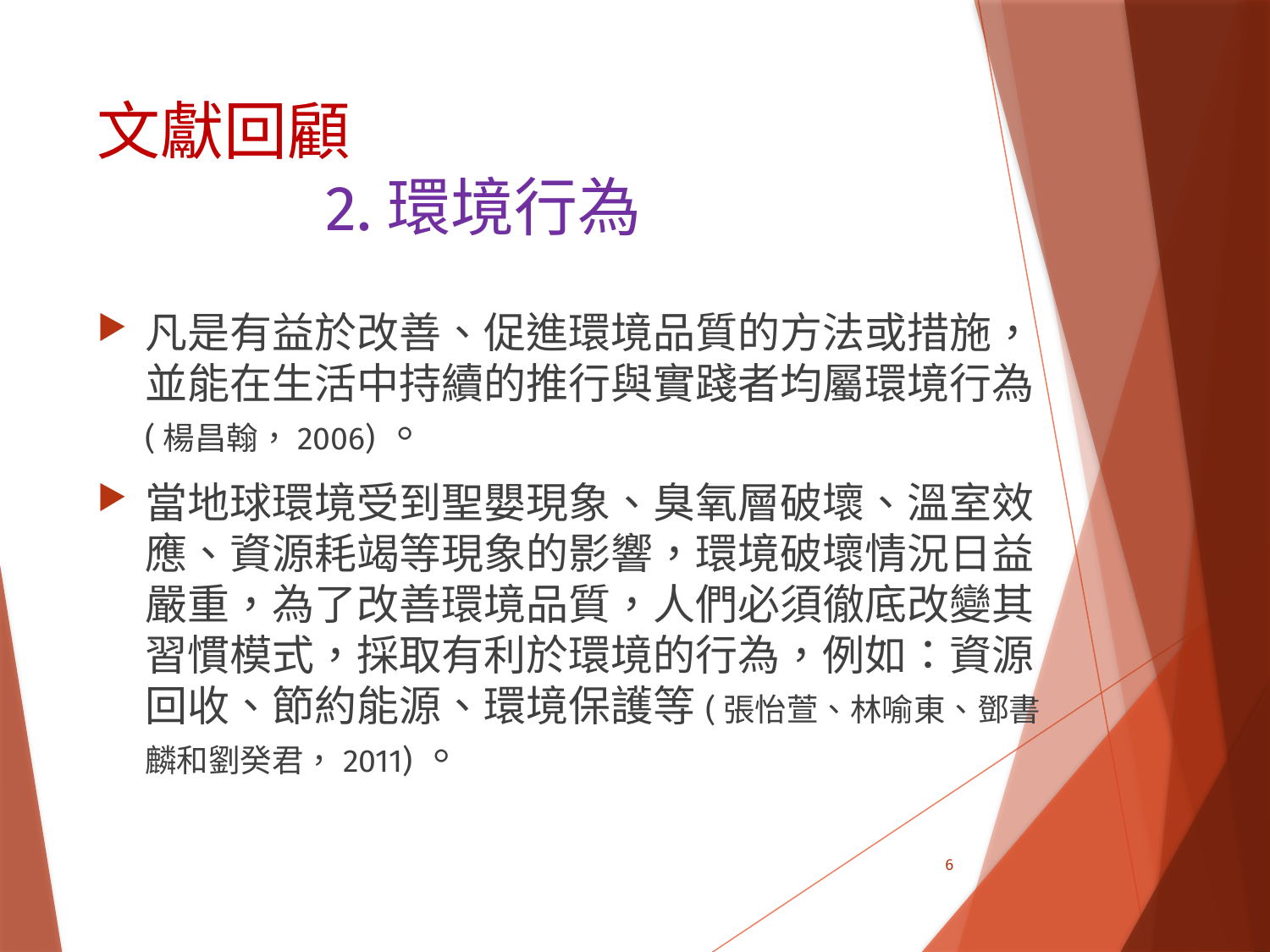

# 文獻回顧 2.環境行為
凡是有益於改善、促進環境品質的方法或措施，並能在生活中持續的推行與實踐者均屬環境行為(楊昌翰，2006)。
當地球環境受到聖嬰現象、臭氧層破壞、溫室效應、資源耗竭等現象的影響，環境破壞情況日益嚴重，為了改善環境品質，人們必須徹底改變其習慣模式，採取有利於環境的行為，例如：資源回收、節約能源、環境保護等(張怡萱、林喻東、鄧書麟和劉癸君，2011)。
6